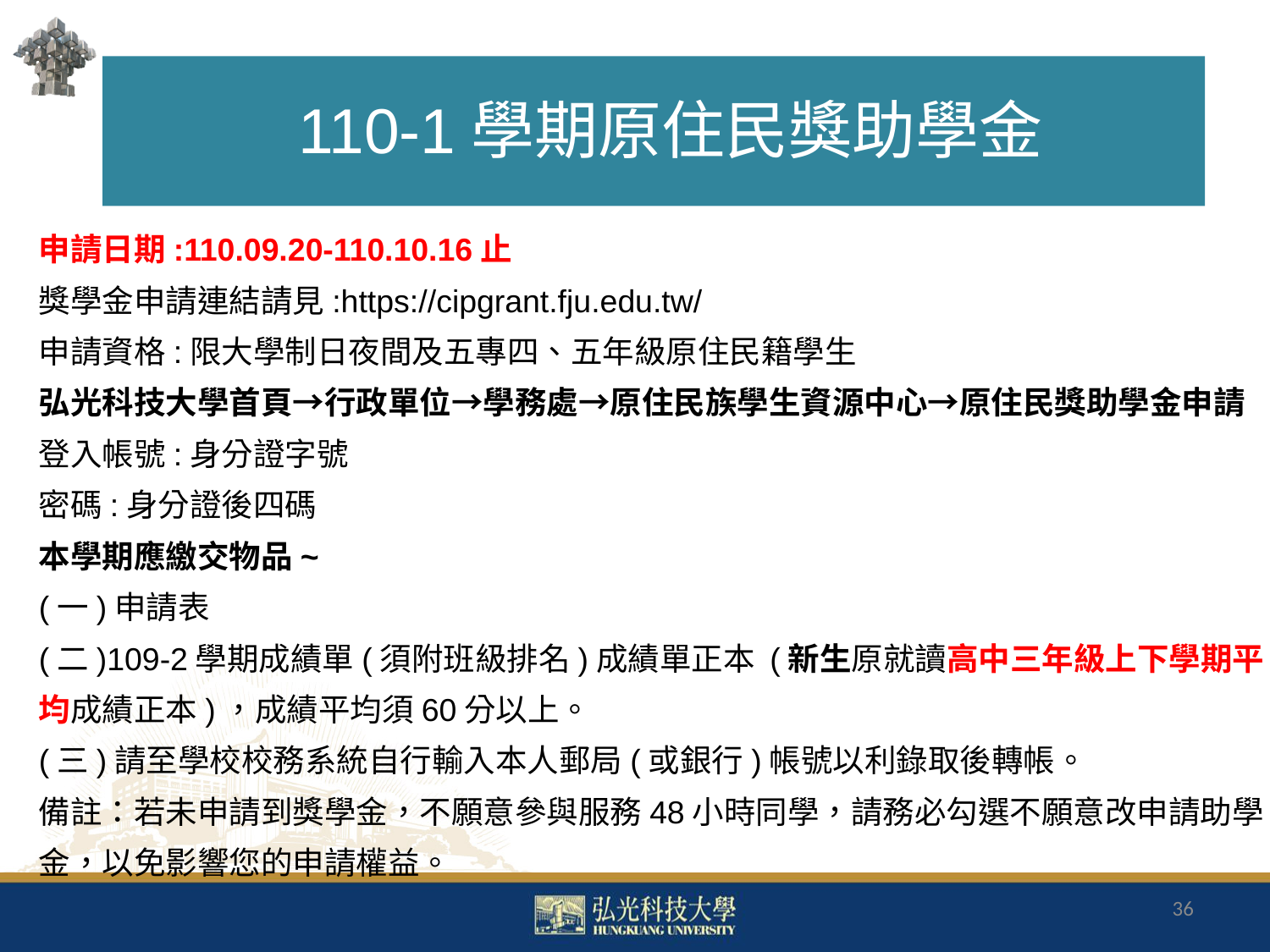

110-1學期原住民獎助學金
申請日期:110.09.20-110.10.16止
獎學金申請連結請見:https://cipgrant.fju.edu.tw/
申請資格:限大學制日夜間及五專四、五年級原住民籍學生
弘光科技大學首頁→行政單位→學務處→原住民族學生資源中心→原住民獎助學金申請登入帳號:身分證字號
密碼:身分證後四碼
本學期應繳交物品~
(一)申請表
(二)109-2學期成績單(須附班級排名)成績單正本 (新生原就讀高中三年級上下學期平均成績正本)，成績平均須60分以上。
(三)請至學校校務系統自行輸入本人郵局(或銀行)帳號以利錄取後轉帳。
備註：若未申請到獎學金，不願意參與服務48小時同學，請務必勾選不願意改申請助學金，以免影響您的申請權益。
36